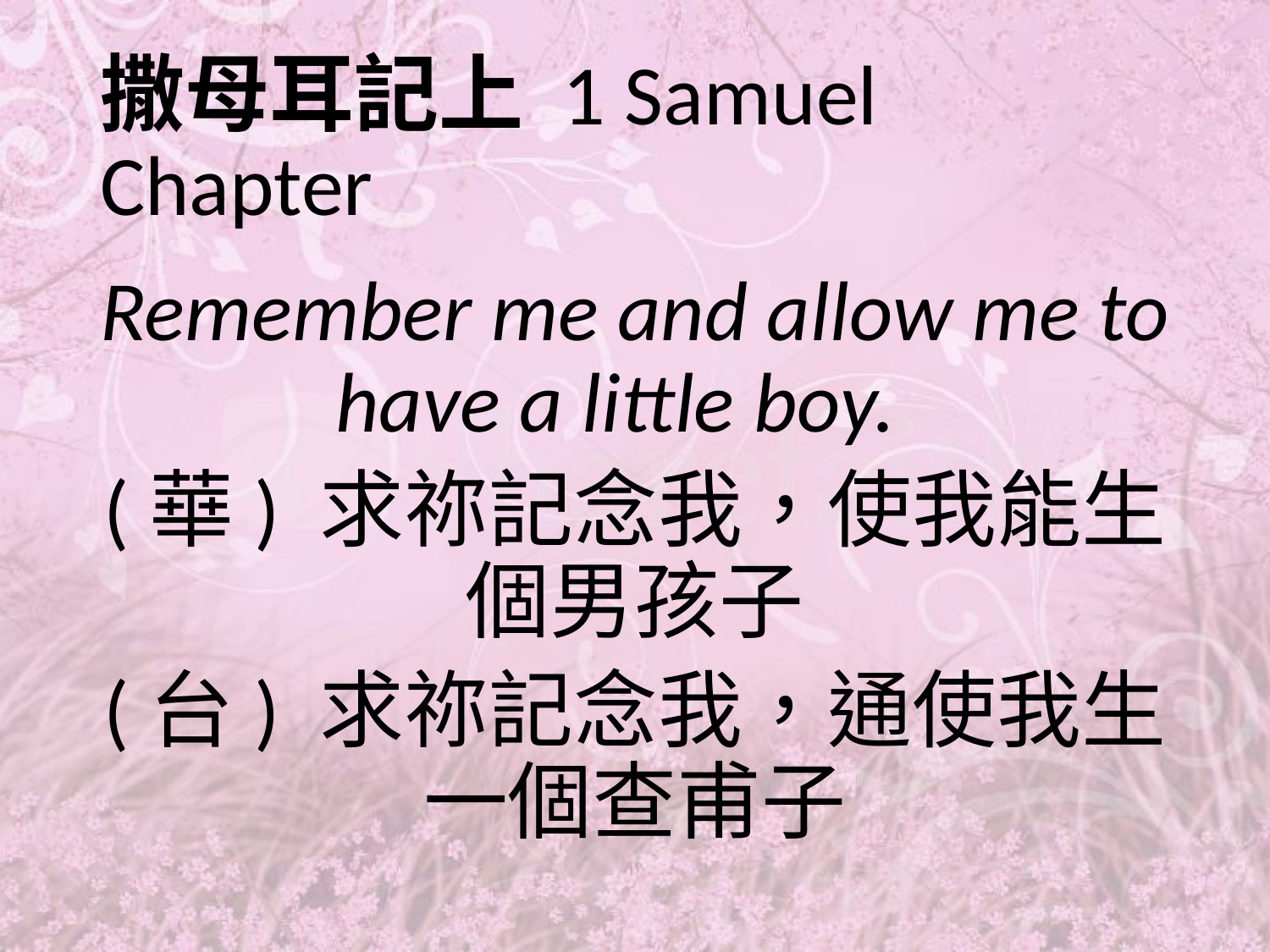

# 撒母耳記上 1 Samuel Chapter
Remember me and allow me to have a little boy.
(華) 求祢記念我，使我能生個男孩子
(台) 求祢記念我，通使我生一個查甫子